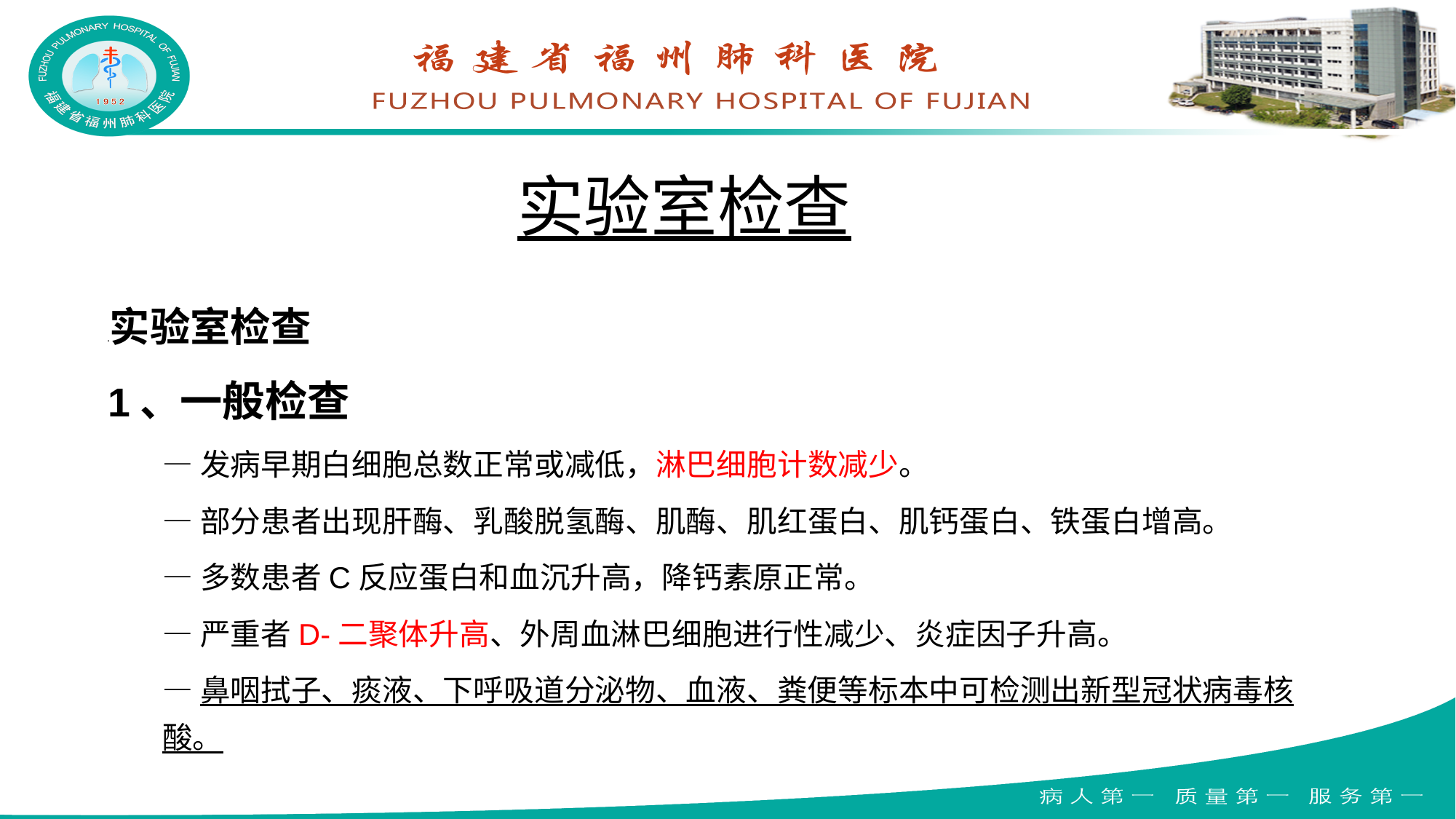

# 实验室检查
●实验室检查
1、一般检查
—发病早期白细胞总数正常或减低，淋巴细胞计数减少。
—部分患者出现肝酶、乳酸脱氢酶、肌酶、肌红蛋白、肌钙蛋白、铁蛋白增高。
—多数患者C反应蛋白和血沉升高，降钙素原正常。
—严重者D-二聚体升高、外周血淋巴细胞进行性减少、炎症因子升高。
—鼻咽拭子、痰液、下呼吸道分泌物、血液、粪便等标本中可检测出新型冠状病毒核酸。